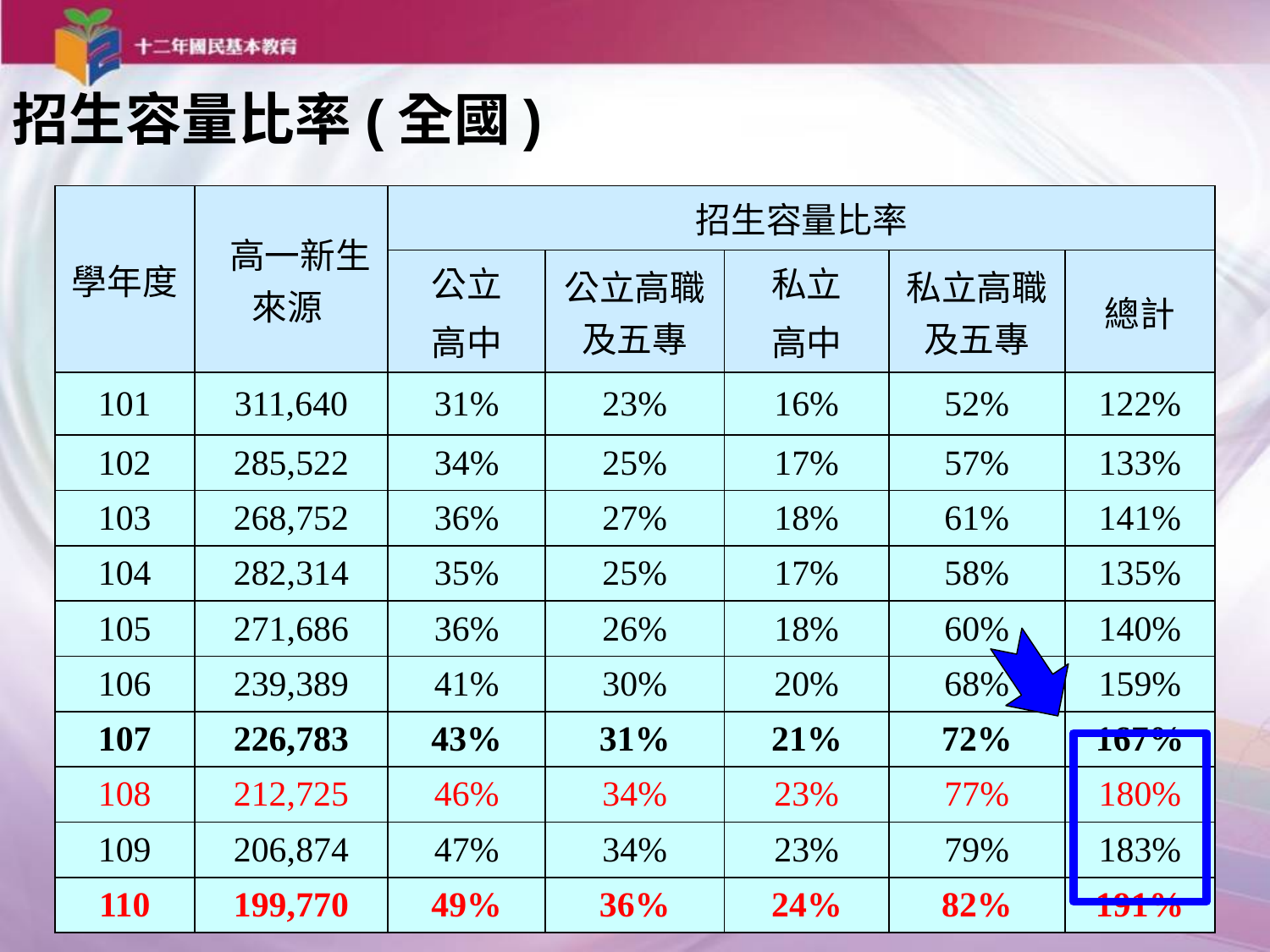

招生容量比率(全國)
| 學年度 | 高一新生來源 | 招生容量比率 |  |  |  |  |
| --- | --- | --- | --- | --- | --- | --- |
|  |  | 公立 高中 | 公立高職及五專 | 私立 高中 | 私立高職及五專 | 總計 |
| 101 | 311,640 | 31% | 23% | 16% | 52% | 122% |
| 102 | 285,522 | 34% | 25% | 17% | 57% | 133% |
| 103 | 268,752 | 36% | 27% | 18% | 61% | 141% |
| 104 | 282,314 | 35% | 25% | 17% | 58% | 135% |
| 105 | 271,686 | 36% | 26% | 18% | 60% | 140% |
| 106 | 239,389 | 41% | 30% | 20% | 68% | 159% |
| 107 | 226,783 | 43% | 31% | 21% | 72% | 167% |
| 108 | 212,725 | 46% | 34% | 23% | 77% | 180% |
| 109 | 206,874 | 47% | 34% | 23% | 79% | 183% |
| 110 | 199,770 | 49% | 36% | 24% | 82% | 191% |

11